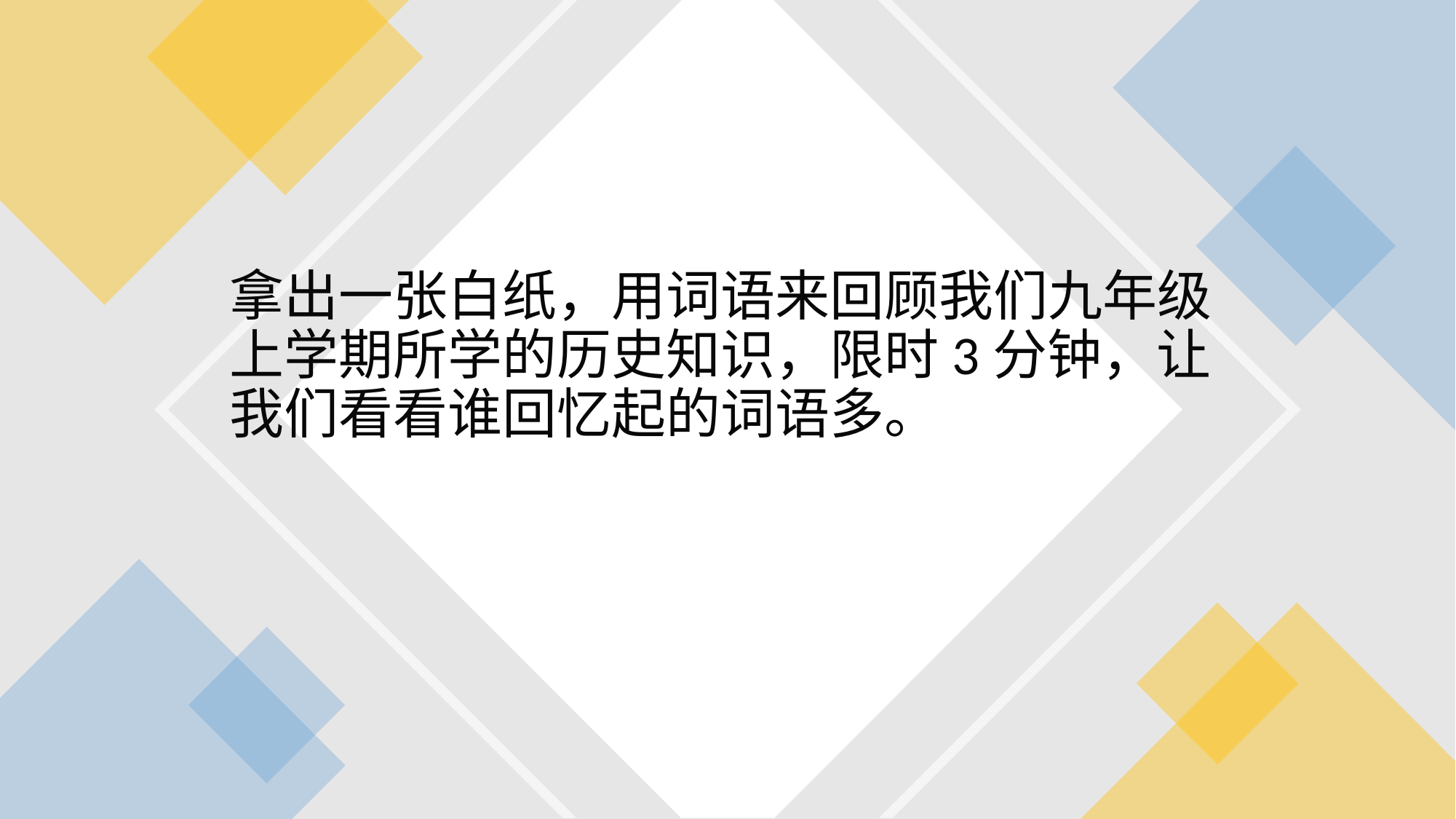

# 拿出一张白纸，用词语来回顾我们九年级上学期所学的历史知识，限时3分钟，让我们看看谁回忆起的词语多。